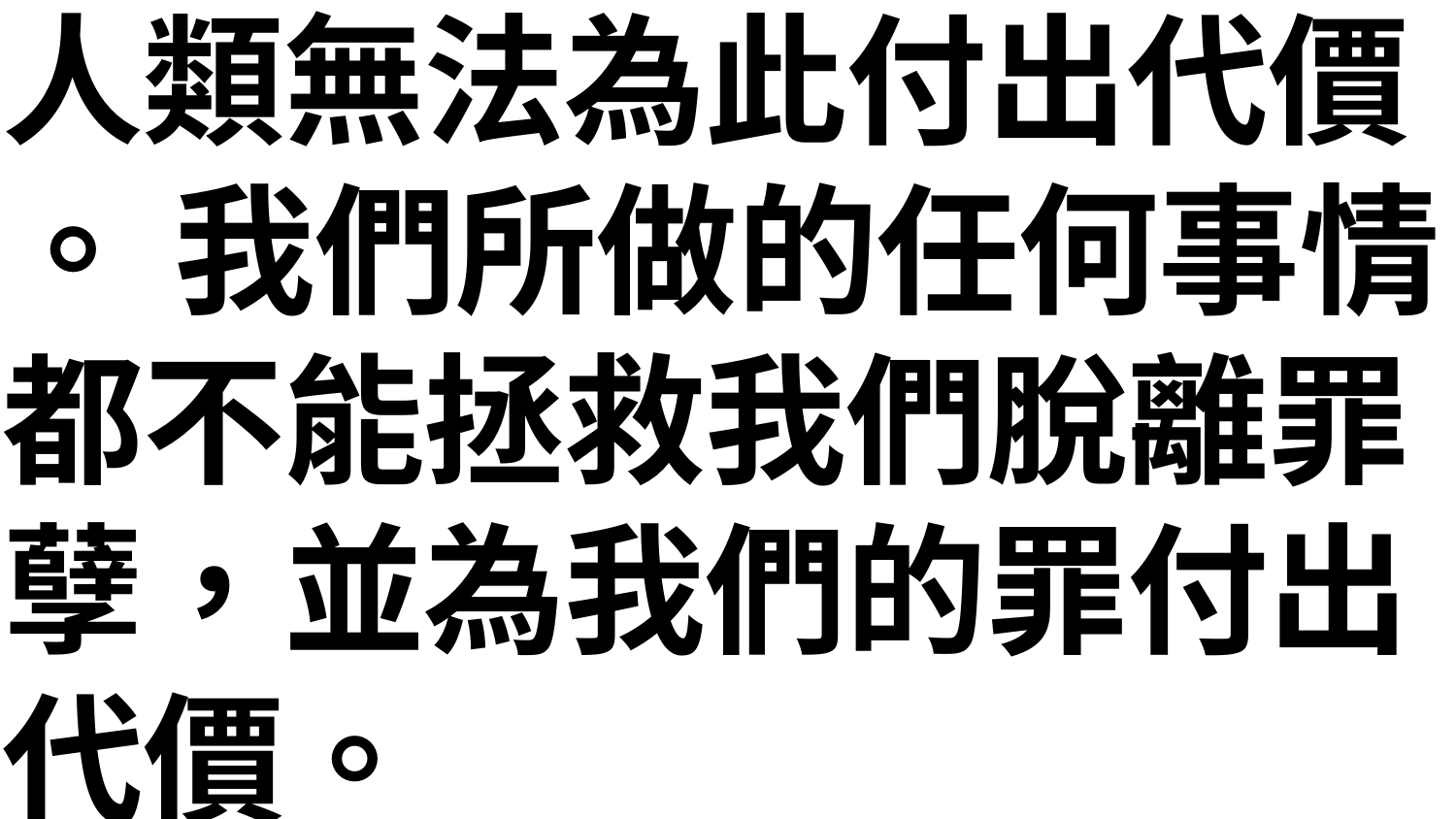

人類無法為此付出代價
。 我們所做的任何事情都不能拯救我們脫離罪孽，並為我們的罪付出代價。